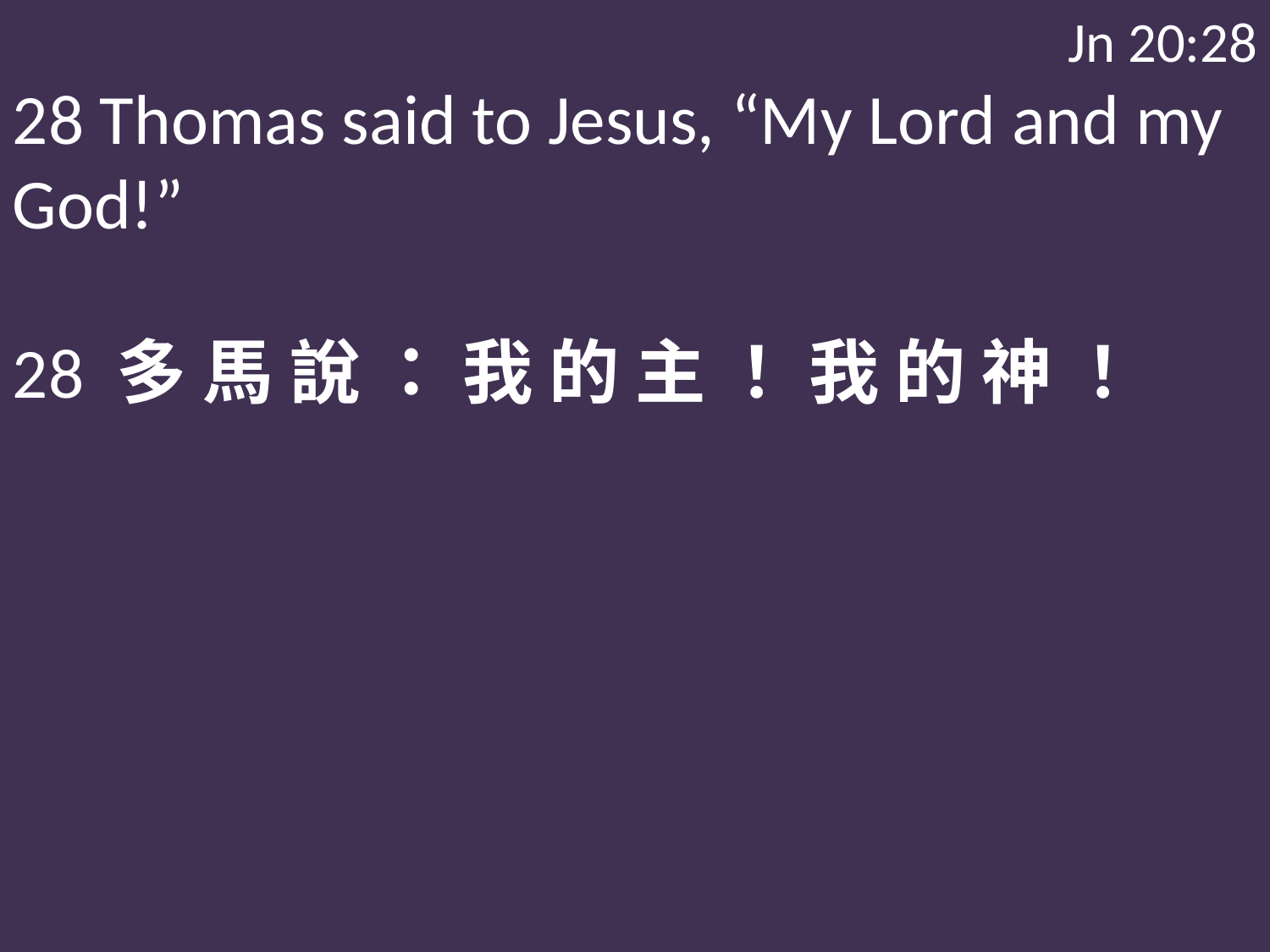

Jn 20:28
28 Thomas said to Jesus, “My Lord and my God!”

28 多 馬 說 ： 我 的 主 ！ 我 的 神 ！